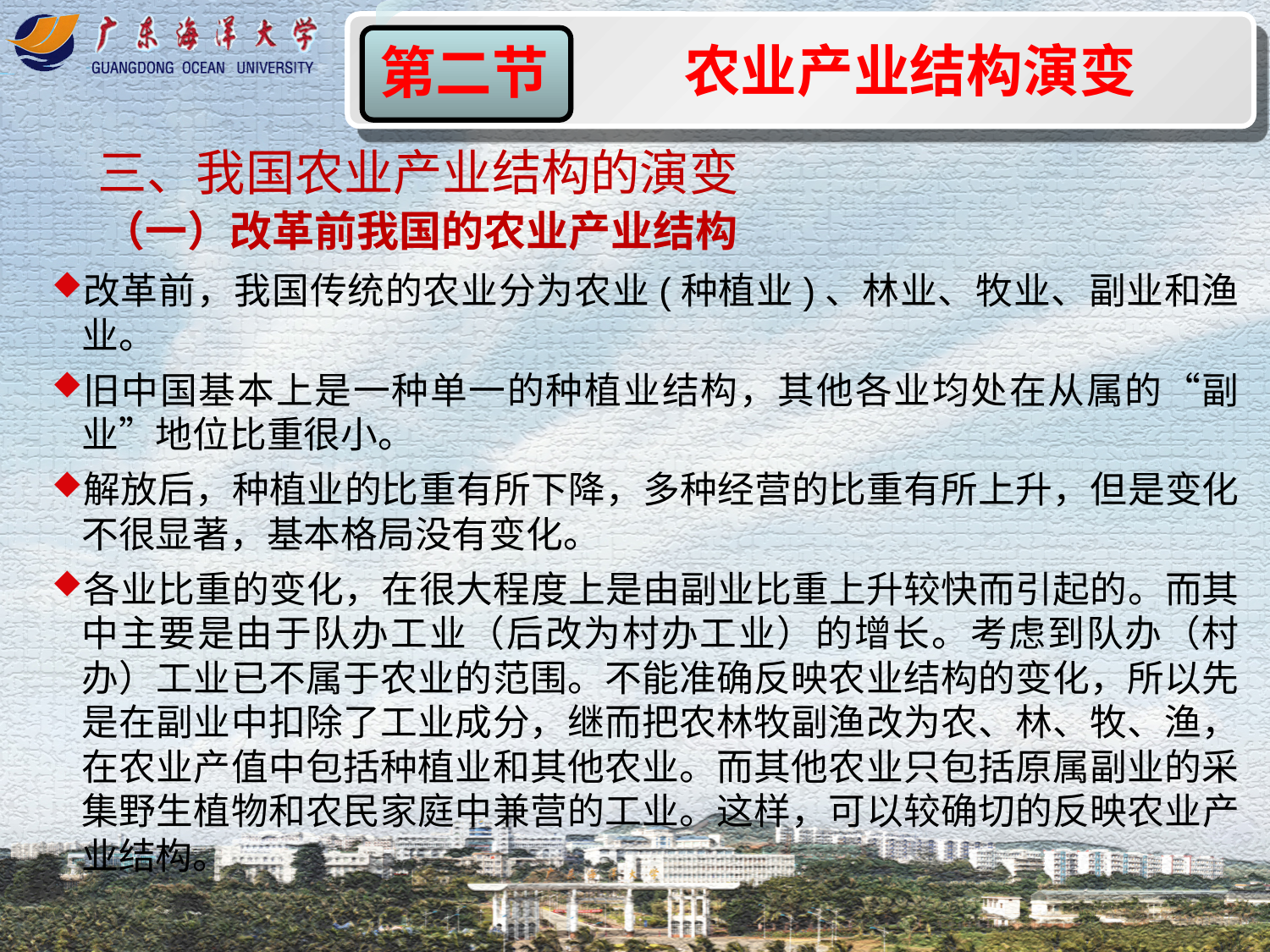

农业产业结构演变

第二节
三、我国农业产业结构的演变
（一）改革前我国的农业产业结构
改革前，我国传统的农业分为农业(种植业)、林业、牧业、副业和渔业。
旧中国基本上是一种单一的种植业结构，其他各业均处在从属的“副业”地位比重很小。
解放后，种植业的比重有所下降，多种经营的比重有所上升，但是变化不很显著，基本格局没有变化。
各业比重的变化，在很大程度上是由副业比重上升较快而引起的。而其中主要是由于队办工业（后改为村办工业）的增长。考虑到队办（村办）工业已不属于农业的范围。不能准确反映农业结构的变化，所以先是在副业中扣除了工业成分，继而把农林牧副渔改为农、林、牧、渔，在农业产值中包括种植业和其他农业。而其他农业只包括原属副业的采集野生植物和农民家庭中兼营的工业。这样，可以较确切的反映农业产业结构。